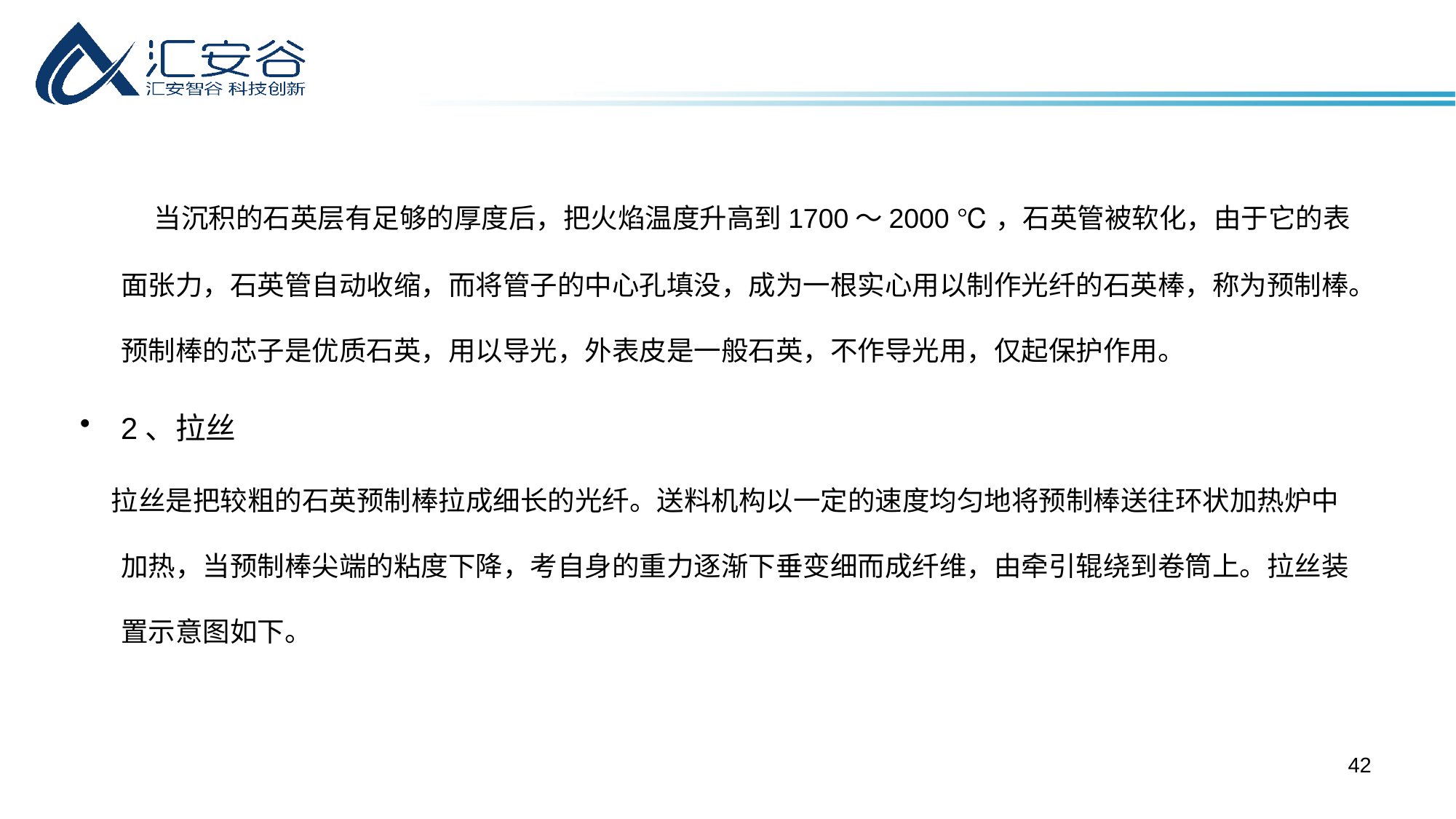

当沉积的石英层有足够的厚度后，把火焰温度升高到1700～2000 ℃，石英管被软化，由于它的表面张力，石英管自动收缩，而将管子的中心孔填没，成为一根实心用以制作光纤的石英棒，称为预制棒。预制棒的芯子是优质石英，用以导光，外表皮是一般石英，不作导光用，仅起保护作用。
2、拉丝
    拉丝是把较粗的石英预制棒拉成细长的光纤。送料机构以一定的速度均匀地将预制棒送往环状加热炉中加热，当预制棒尖端的粘度下降，考自身的重力逐渐下垂变细而成纤维，由牵引辊绕到卷筒上。拉丝装置示意图如下。
42